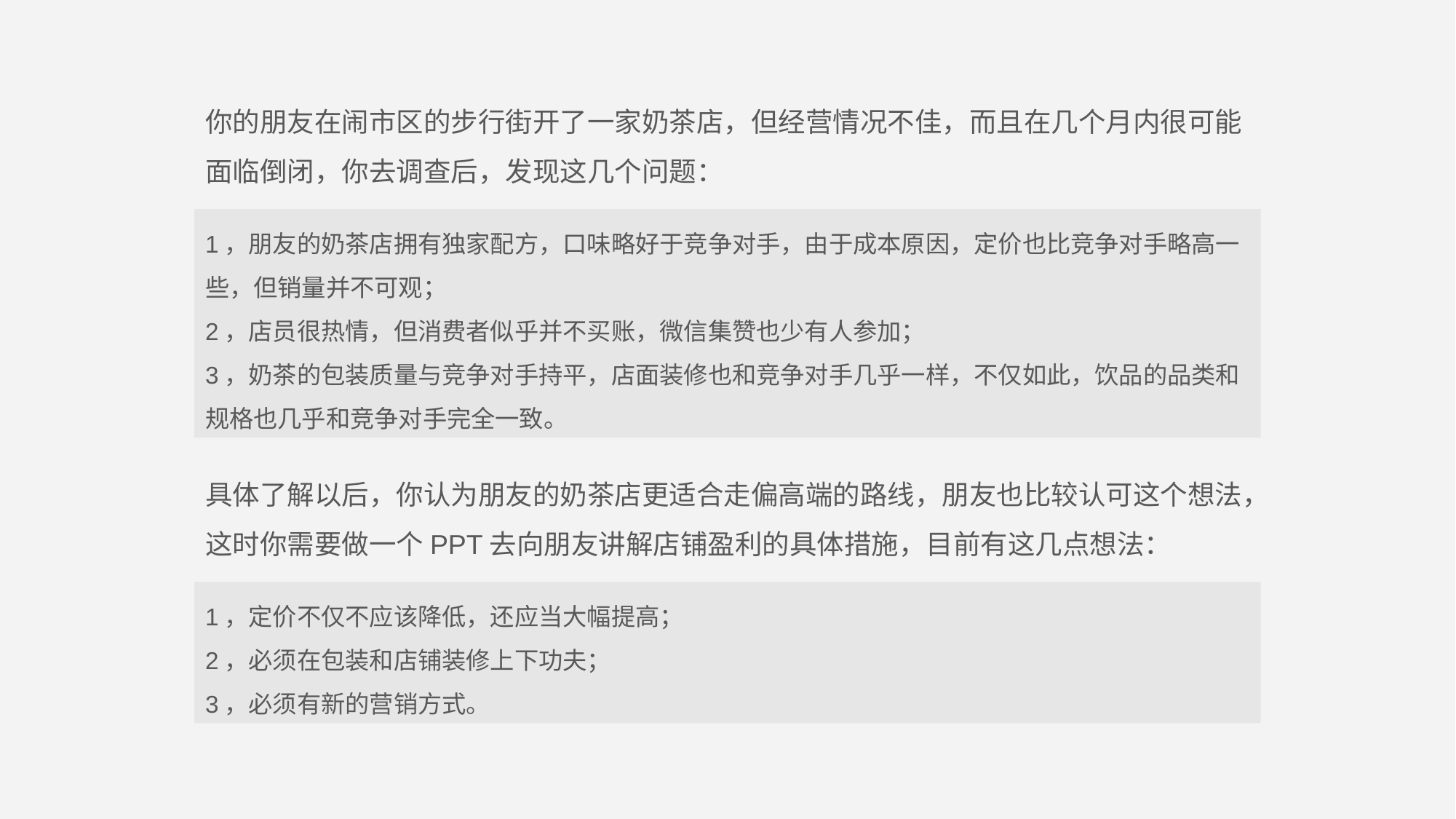

你的朋友在闹市区的步行街开了一家奶茶店，但经营情况不佳，而且在几个月内很可能面临倒闭，你去调查后，发现这几个问题：

1，朋友的奶茶店拥有独家配方，口味略好于竞争对手，由于成本原因，定价也比竞争对手略高一些，但销量并不可观；
2，店员很热情，但消费者似乎并不买账，微信集赞也少有人参加；
3，奶茶的包装质量与竞争对手持平，店面装修也和竞争对手几乎一样，不仅如此，饮品的品类和规格也几乎和竞争对手完全一致。
具体了解以后，你认为朋友的奶茶店更适合走偏高端的路线，朋友也比较认可这个想法，这时你需要做一个PPT去向朋友讲解店铺盈利的具体措施，目前有这几点想法：
1，定价不仅不应该降低，还应当大幅提高；
2，必须在包装和店铺装修上下功夫；
3，必须有新的营销方式。